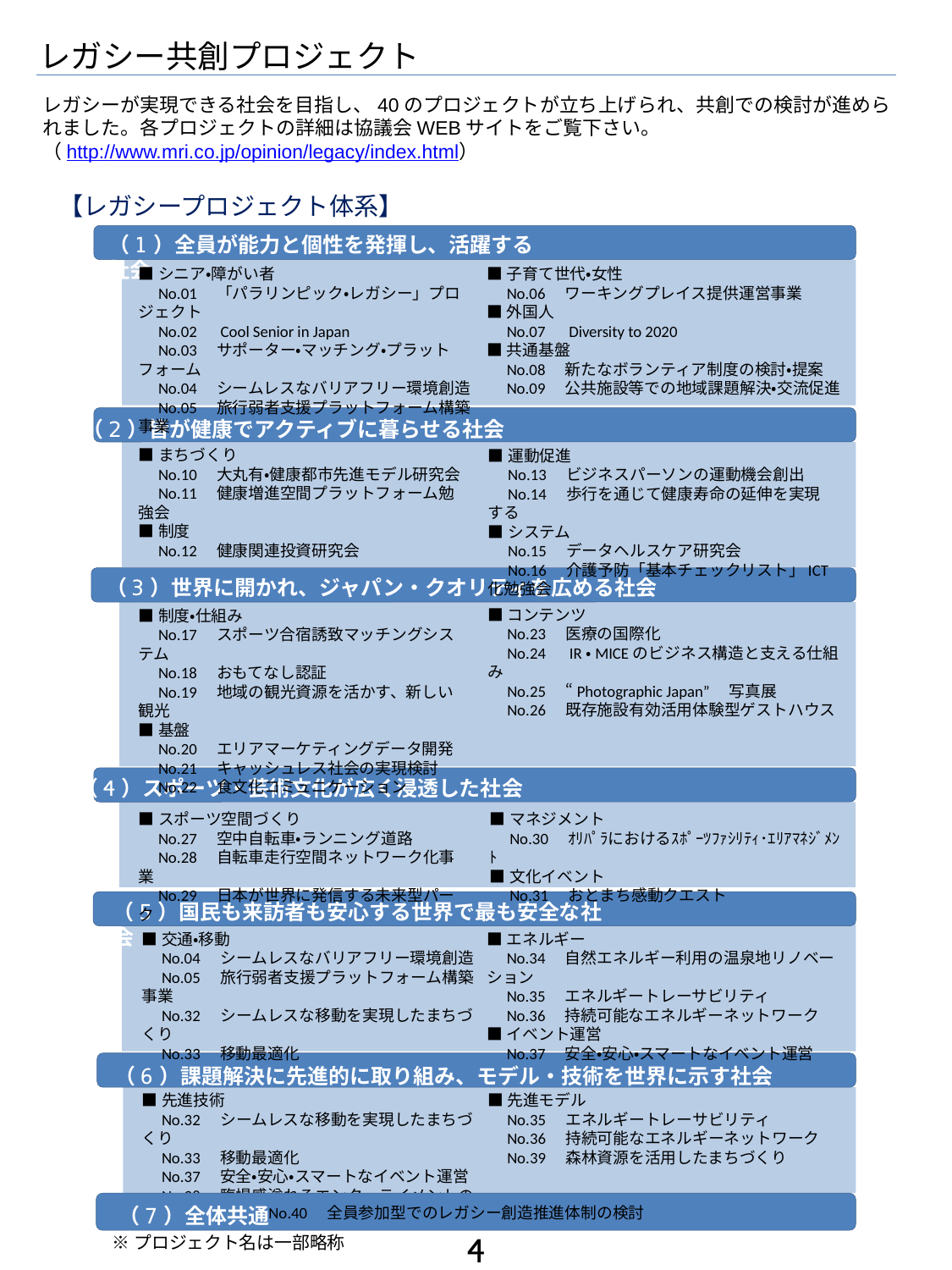

# レガシー共創プロジェクト
レガシーが実現できる社会を目指し、40のプロジェクトが立ち上げられ、共創での検討が進められました。各プロジェクトの詳細は協議会WEBサイトをご覧下さい。
（http://www.mri.co.jp/opinion/legacy/index.html）
【レガシープロジェクト体系】

（1）全員が能力と個性を発揮し、活躍する社会
■シニア・障がい者
　No.01　「パラリンピック・レガシー」プロジェクト
　No.02　Cool Senior in Japan
　No.03　サポーター・マッチング・プラットフォーム
　No.04　シームレスなバリアフリー環境創造
　No.05　旅行弱者支援プラットフォーム構築事業
■子育て世代・女性
　No.06　ワーキングプレイス提供運営事業
■外国人
　No.07　Diversity to 2020
■共通基盤
　No.08　新たなボランティア制度の検討・提案
　No.09　公共施設等での地域課題解決・交流促進

（2）皆が健康でアクティブに暮らせる社会
■まちづくり
　No.10　大丸有・健康都市先進モデル研究会
　No.11　健康増進空間プラットフォーム勉強会
■制度
　No.12　健康関連投資研究会
■運動促進
　No.13　ビジネスパーソンの運動機会創出
　No.14　歩行を通じて健康寿命の延伸を実現する
■システム
　No.15　データヘルスケア研究会
　No.16　介護予防「基本チェックリスト」ICT化勉強会

（3）世界に開かれ、ジャパン・クオリティを広める社会
■コンテンツ
　No.23　医療の国際化
　No.24　IR・MICEのビジネス構造と支える仕組み
　No.25　“Photographic Japan”　写真展
　No.26　既存施設有効活用体験型ゲストハウス
■制度・仕組み
　No.17　スポーツ合宿誘致マッチングシステム
　No.18　おもてなし認証
　No.19　地域の観光資源を活かす、新しい観光
■基盤
　No.20　エリアマーケティングデータ開発
　No.21　キャッシュレス社会の実現検討
　No.22　食文化コミュニケーション

（4）スポーツ・芸術文化が広く浸透した社会

■マネジメント
　No.30　ｵﾘﾊﾟﾗにおけるｽﾎﾟｰﾂﾌｧｼﾘﾃｨ･ｴﾘｱﾏﾈｼﾞﾒﾝﾄ
■文化イベント
　No.31　おとまち感動クエスト
■スポーツ空間づくり
　No.27　空中自転車・ランニング道路
　No.28　自転車走行空間ネットワーク化事業
　No.29　日本が世界に発信する未来型パーク

（5）国民も来訪者も安心する世界で最も安全な社会

■交通・移動
　No.04　シームレスなバリアフリー環境創造
　No.05　旅行弱者支援プラットフォーム構築事業
　No.32　シームレスな移動を実現したまちづくり
　No.33　移動最適化
■エネルギー
　No.34　自然エネルギー利用の温泉地リノベーション
　No.35　エネルギートレーサビリティ
　No.36　持続可能なエネルギーネットワーク
■イベント運営
　No.37　安全・安心・スマートなイベント運営

（6）課題解決に先進的に取り組み、モデル・技術を世界に示す社会
■先進技術
　No.32　シームレスな移動を実現したまちづくり
　No.33　移動最適化
　No.37　安全・安心・スマートなイベント運営
　No.38　臨場感溢れるエンターテイメントの実現
■先進モデル
　No.35　エネルギートレーサビリティ
　No.36　持続可能なエネルギーネットワーク
　No.39　森林資源を活用したまちづくり

（7）全体共通
No.40　全員参加型でのレガシー創造推進体制の検討
4
※プロジェクト名は一部略称